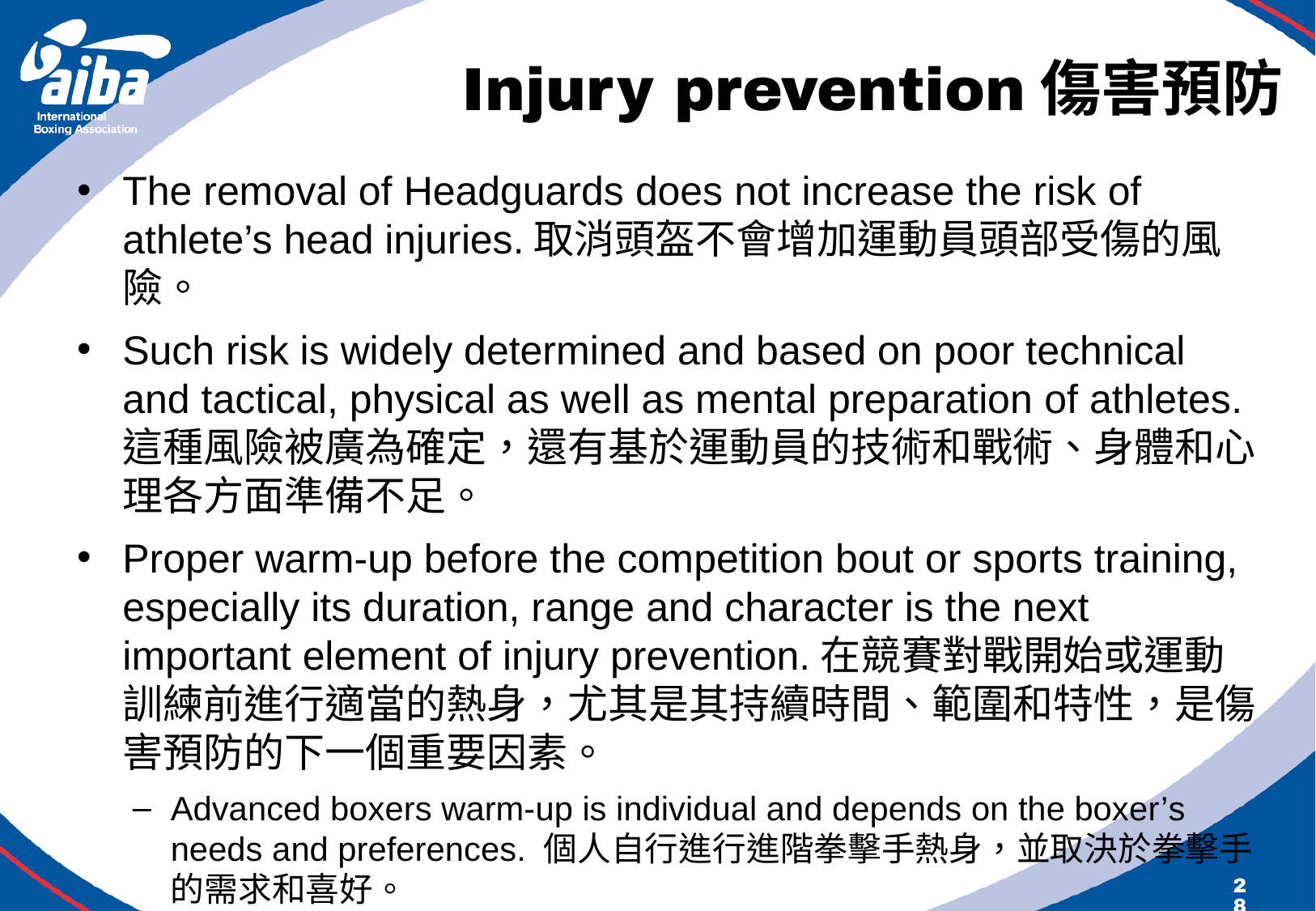

# Injury prevention傷害預防
The removal of Headguards does not increase the risk of  athlete’s head injuries.取消頭盔不會增加運動員頭部受傷的風險。
Such risk is widely determined and based on poor technical and tactical, physical as well as mental preparation of athletes.這種風險被廣為確定，還有基於運動員的技術和戰術、身體和心理各方面準備不足。
Proper warm-up before the competition bout or sports training, especially its duration, range and character is the next important element of injury prevention.在競賽對戰開始或運動訓練前進行適當的熱身，尤其是其持續時間、範圍和特性，是傷害預防的下一個重要因素。
Advanced boxers warm-up is individual and depends on the boxer’s needs and preferences. 個人自行進行進階拳擊手熱身，並取決於拳擊手的需求和喜好。
However it must be comprehensive and concentrate in general and specific exercises.  So different types of Gymnastic exercises, shadow boxing, pad work with coach, basic massage can be included to warm-up.然而，這必須是全面性的，並集中在一般和特定練習。所以熱身可以包括不同類型的體操運動、空氣拳擊、與教練練習靶具、基本按摩。
280